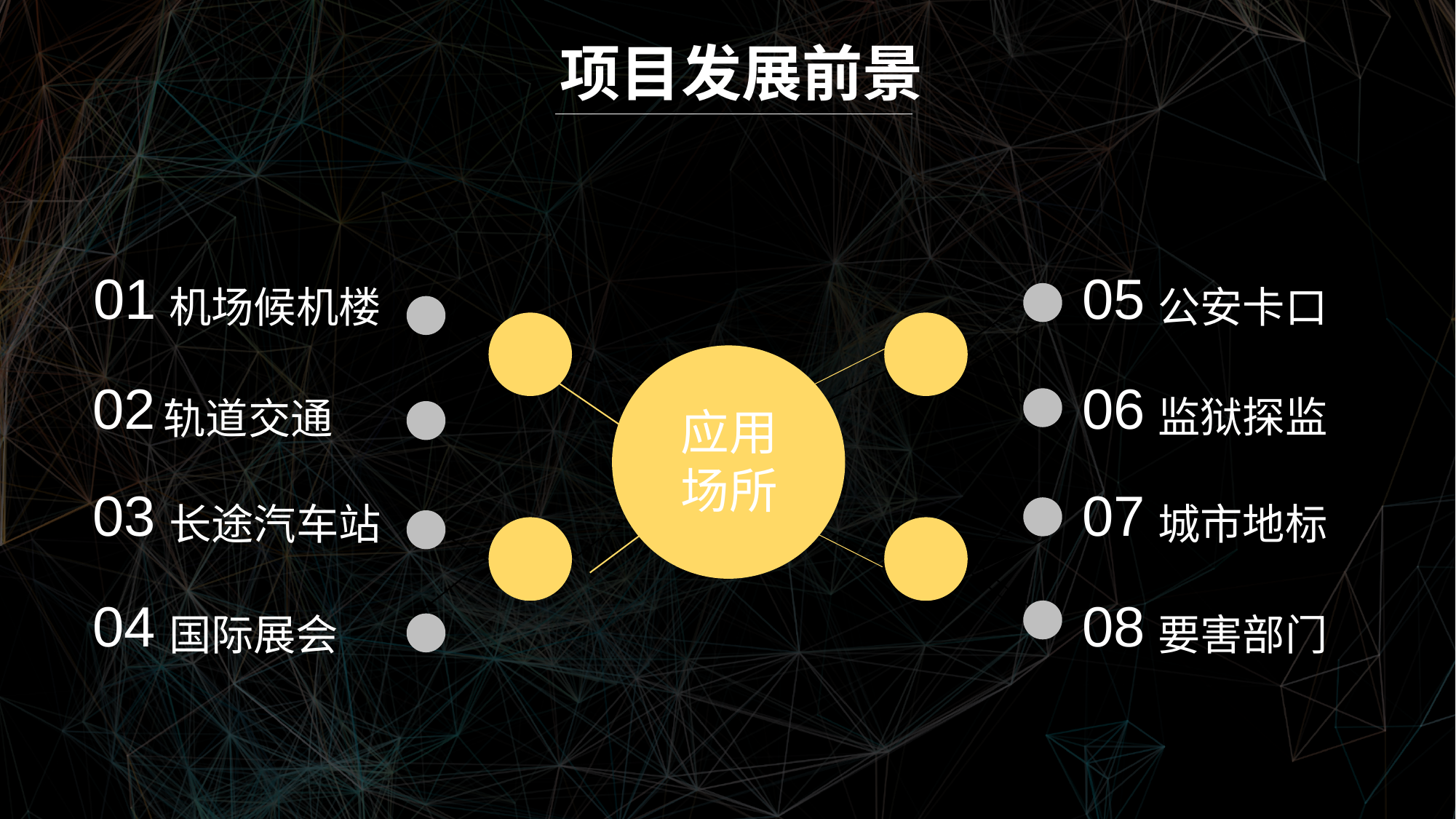

项目发展前景
01
05
机场候机楼
公安卡口

02
06
监狱探监
轨道交通

应用
场所

03
07
长途汽车站
城市地标

04
08
国际展会
要害部门